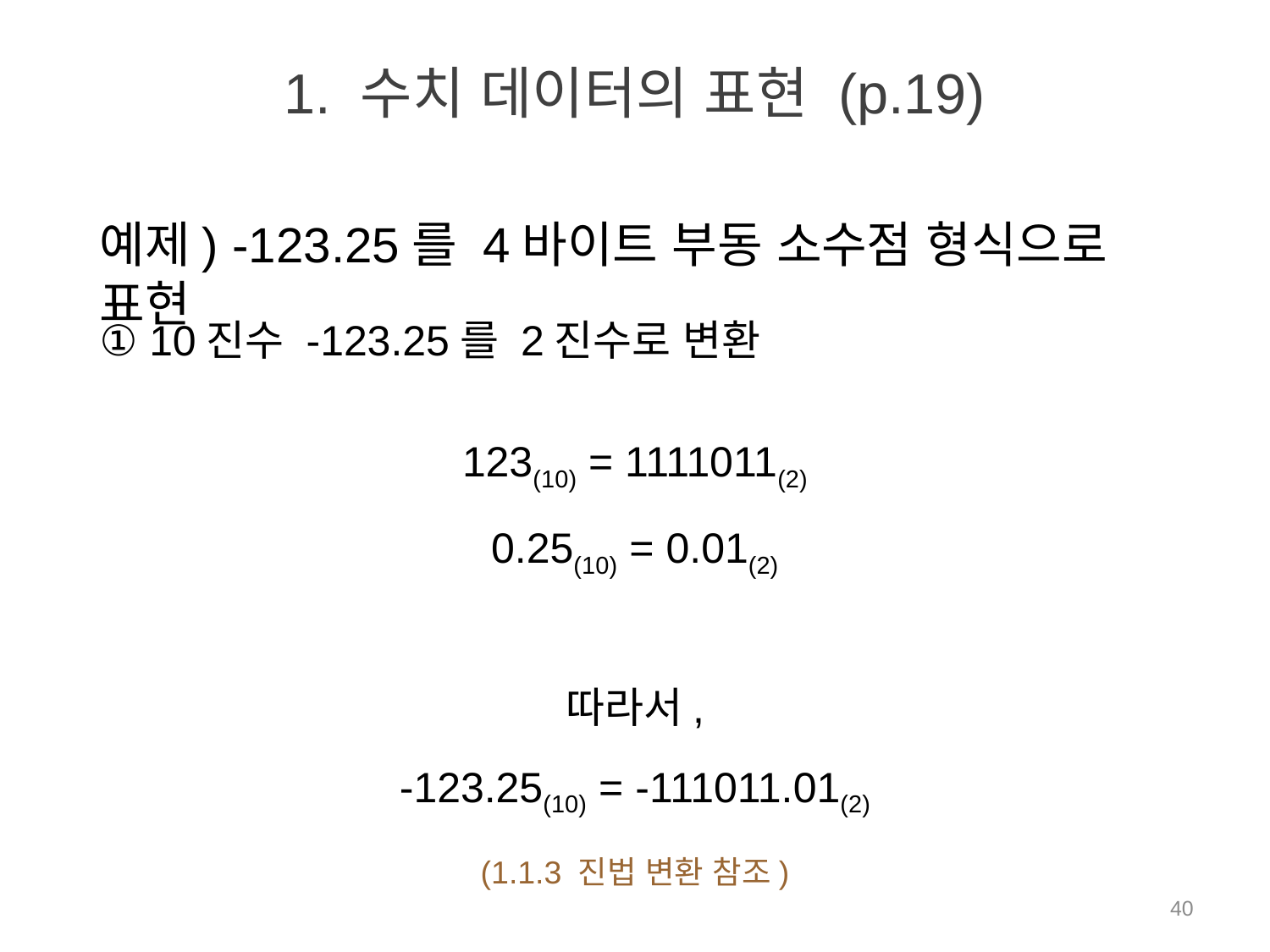

# 1. 수치 데이터의 표현 (p.19)
예제) -123.25를 4바이트 부동 소수점 형식으로 표현
① 10진수 -123.25를 2진수로 변환
123(10) = 1111011(2)
0.25(10) = 0.01(2)

따라서,
-123.25(10) = -111011.01(2)
(1.1.3 진법 변환 참조)
40